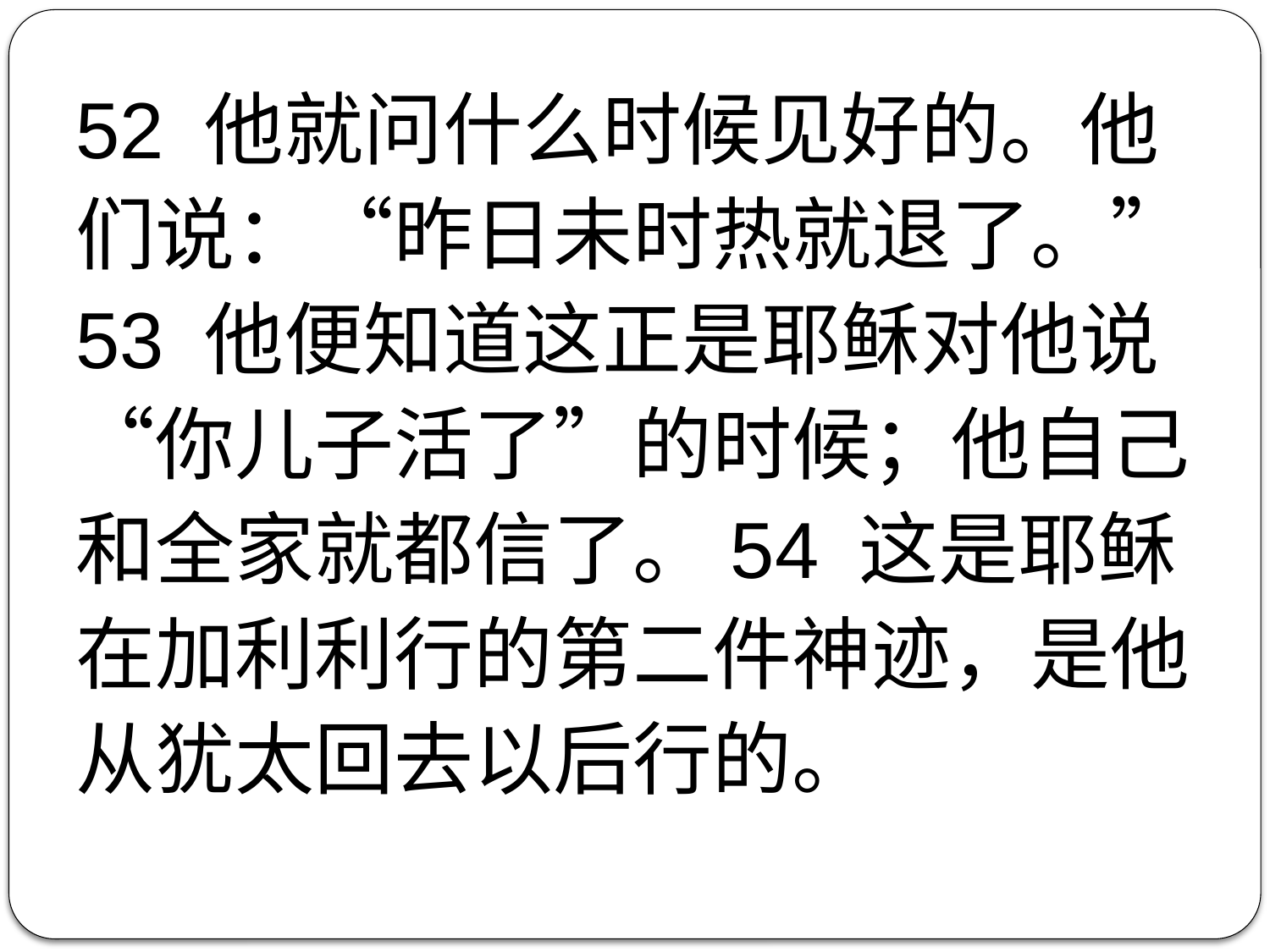

52 他就问什么时候见好的。他们说：“昨日未时热就退了。” 53 他便知道这正是耶稣对他说“你儿子活了”的时候；他自己和全家就都信了。54 这是耶稣在加利利行的第二件神迹，是他从犹太回去以后行的。